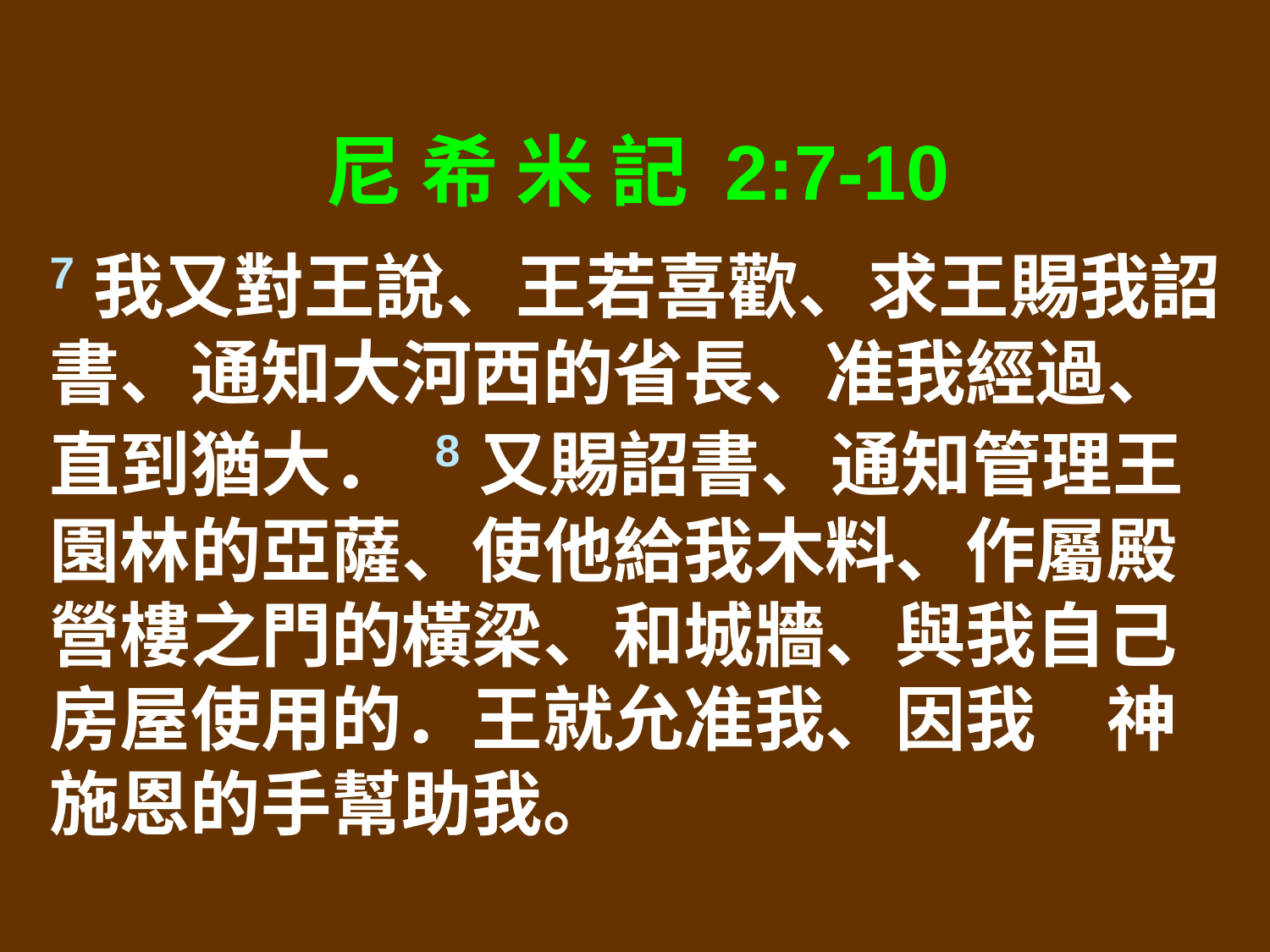

尼 希 米 記 2:7-10
7我又對王說、王若喜歡、求王賜我詔書、通知大河西的省長、准我經過、直到猶大． 8又賜詔書、通知管理王園林的亞薩、使他給我木料、作屬殿營樓之門的橫梁、和城牆、與我自己房屋使用的．王就允准我、因我　神施恩的手幫助我。